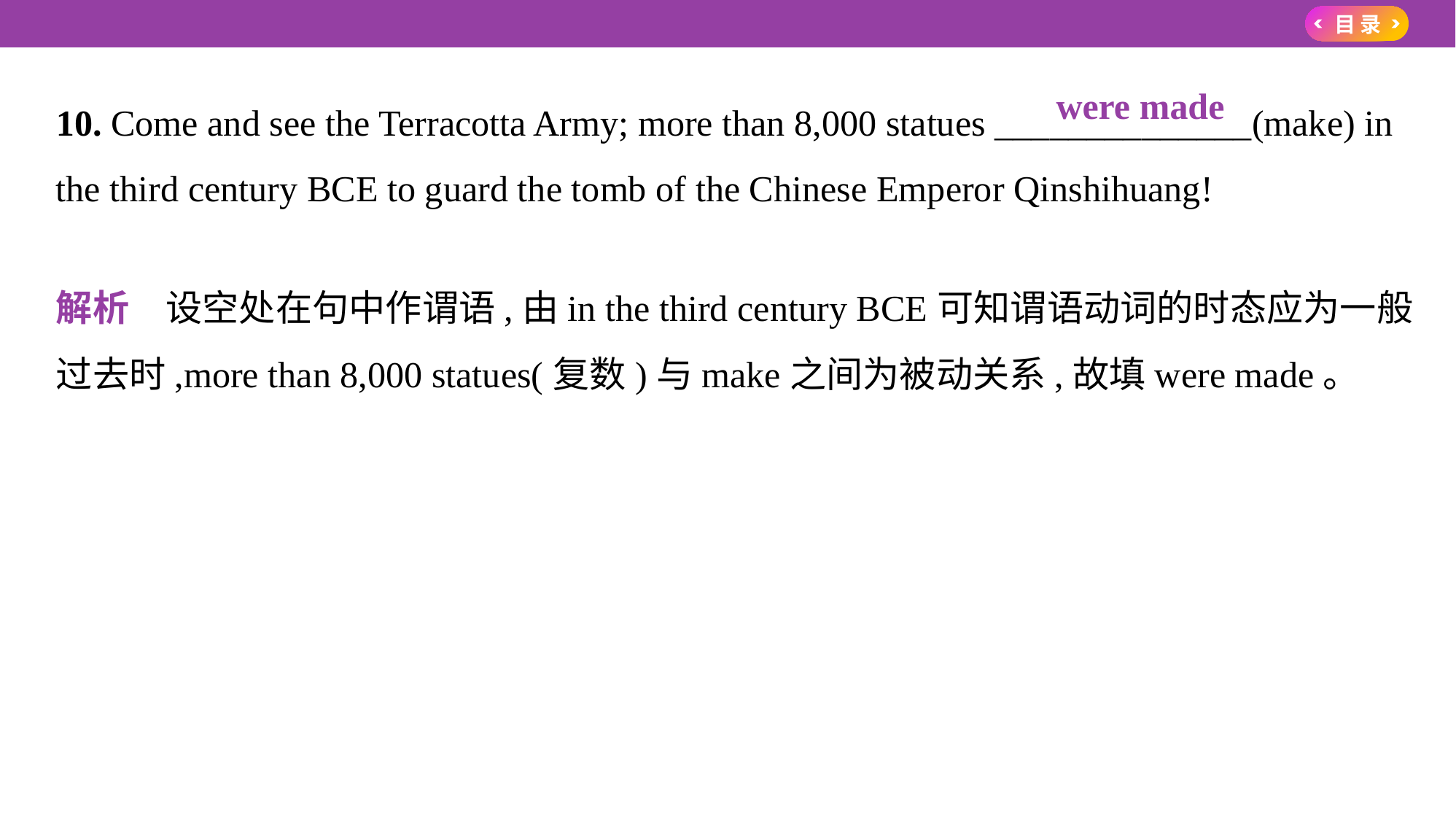

10. Come and see the Terracotta Army; more than 8,000 statues ______________(make) in
the third century BCE to guard the tomb of the Chinese Emperor Qinshihuang!

解析　设空处在句中作谓语,由in the third century BCE可知谓语动词的时态应为一般
过去时,more than 8,000 statues(复数)与make之间为被动关系,故填were made。
　were made